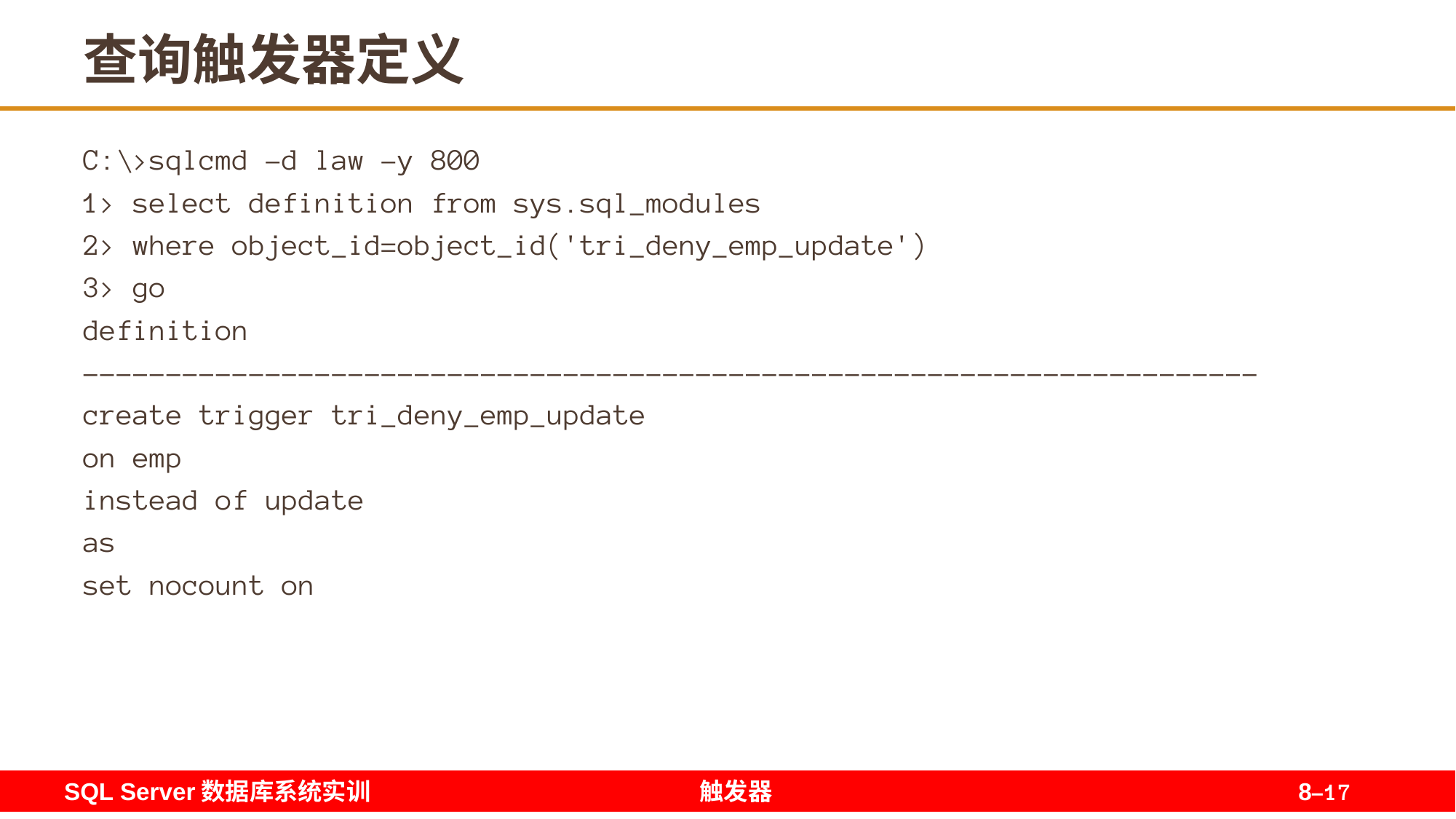

17
# 查询触发器定义
C:\>sqlcmd -d law -y 800
1> select definition from sys.sql_modules
2> where object_id=object_id('tri_deny_emp_update')
3> go
definition
-----------------------------------------------------------------------
create trigger tri_deny_emp_update
on emp
instead of update
as
set nocount on